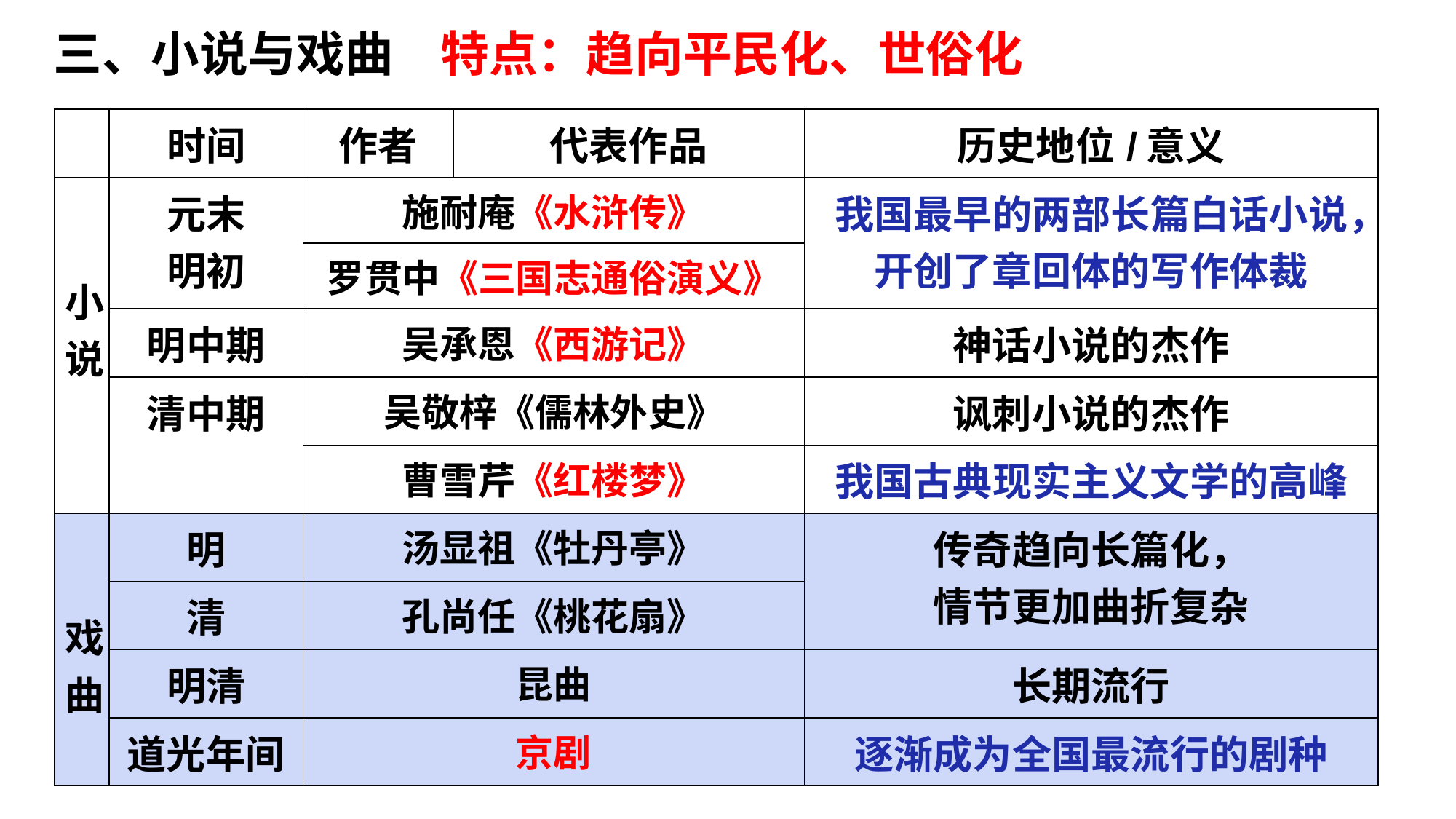

三、小说与戏曲
特点：趋向平民化、世俗化
|  | 时间 | 作者 | 代表作品 | 历史地位/意义 |
| --- | --- | --- | --- | --- |
| 小说 | 元末 明初 | 施耐庵《水浒传》 |  | 我国最早的两部长篇白话小说，开创了章回体的写作体裁 |
|  |  | 罗贯中《三国志通俗演义》 |  |  |
|  | 明中期 | 吴承恩《西游记》 |  | 神话小说的杰作 |
|  | 清中期 | 吴敬梓《儒林外史》 |  | 讽刺小说的杰作 |
|  |  | 曹雪芹《红楼梦》 |  | 我国古典现实主义文学的高峰 |
| 戏曲 | 明 | 汤显祖《牡丹亭》 |  | 传奇趋向长篇化， 情节更加曲折复杂 |
|  | 清 | 孔尚任《桃花扇》 |  |  |
|  | 明清 | 昆曲 |  | 长期流行 |
|  | 道光年间 | 京剧 |  | 逐渐成为全国最流行的剧种 |